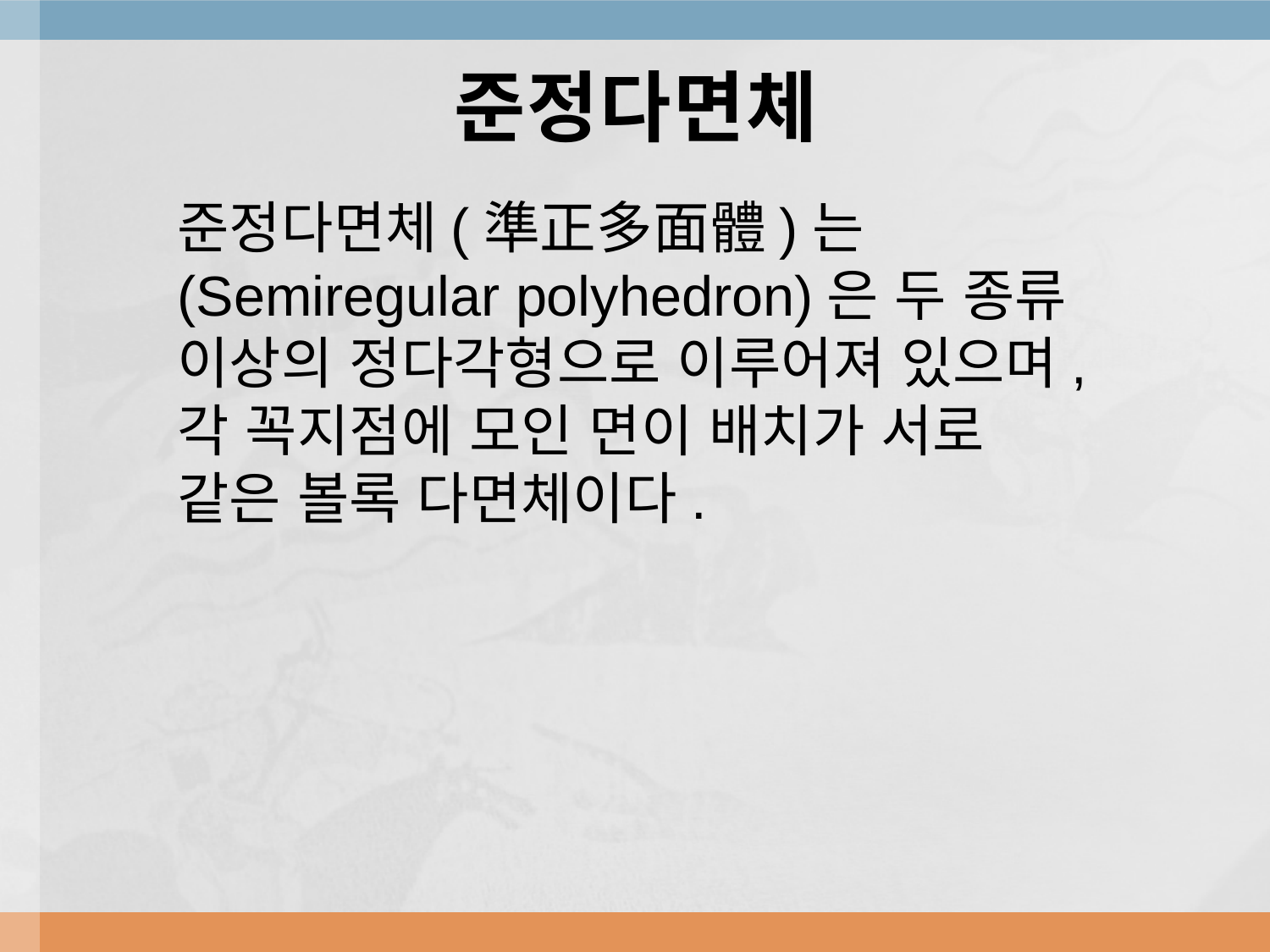

# 준정다면체
준정다면체(準正多面體)는 (Semiregular polyhedron)은 두 종류 이상의 정다각형으로 이루어져 있으며, 각 꼭지점에 모인 면이 배치가 서로 같은 볼록 다면체이다.